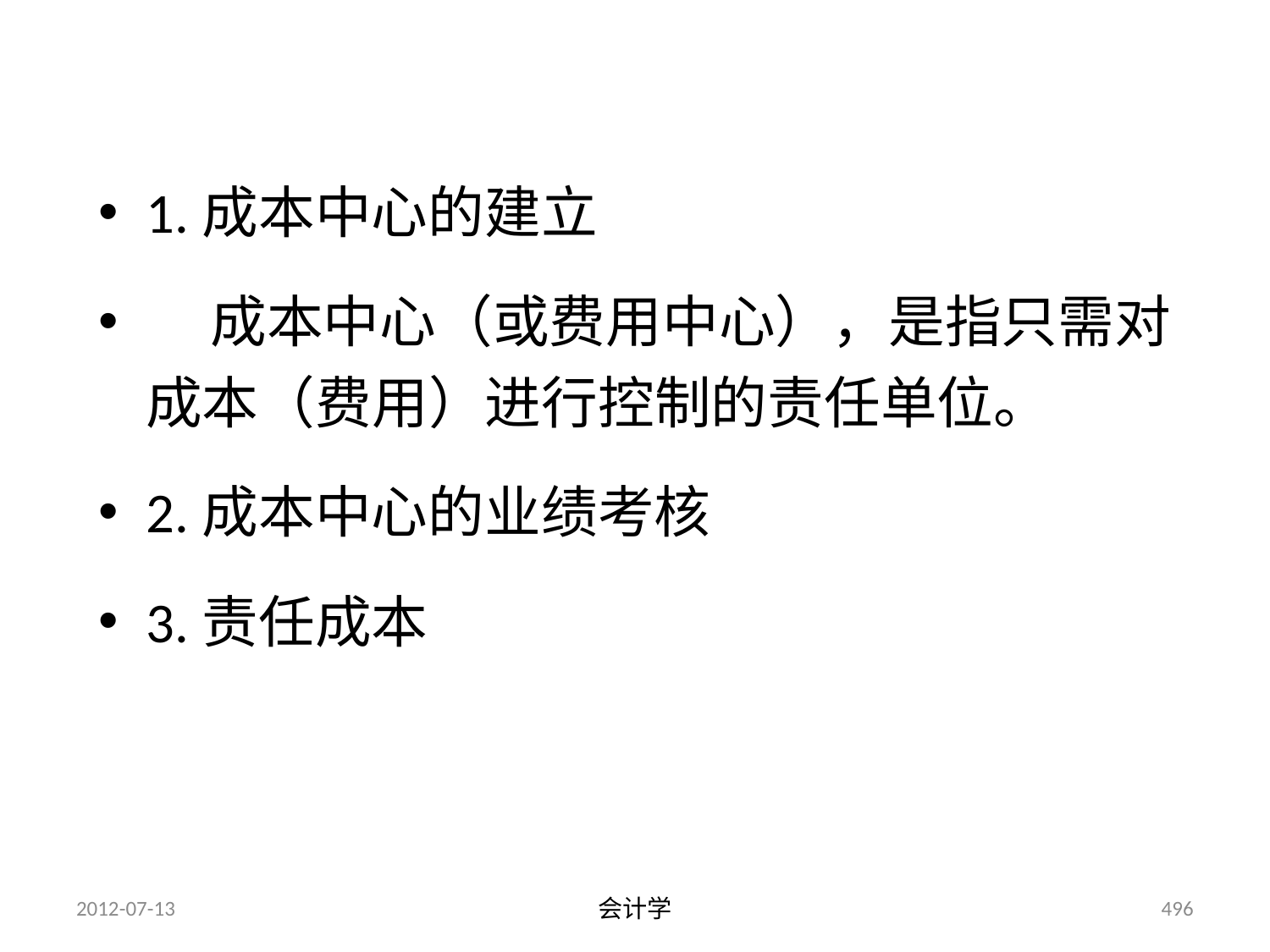

# 二、成本中心
1.成本中心的建立
    成本中心（或费用中心），是指只需对成本（费用）进行控制的责任单位。
2.成本中心的业绩考核
3.责任成本
2012-07-13
会计学
496